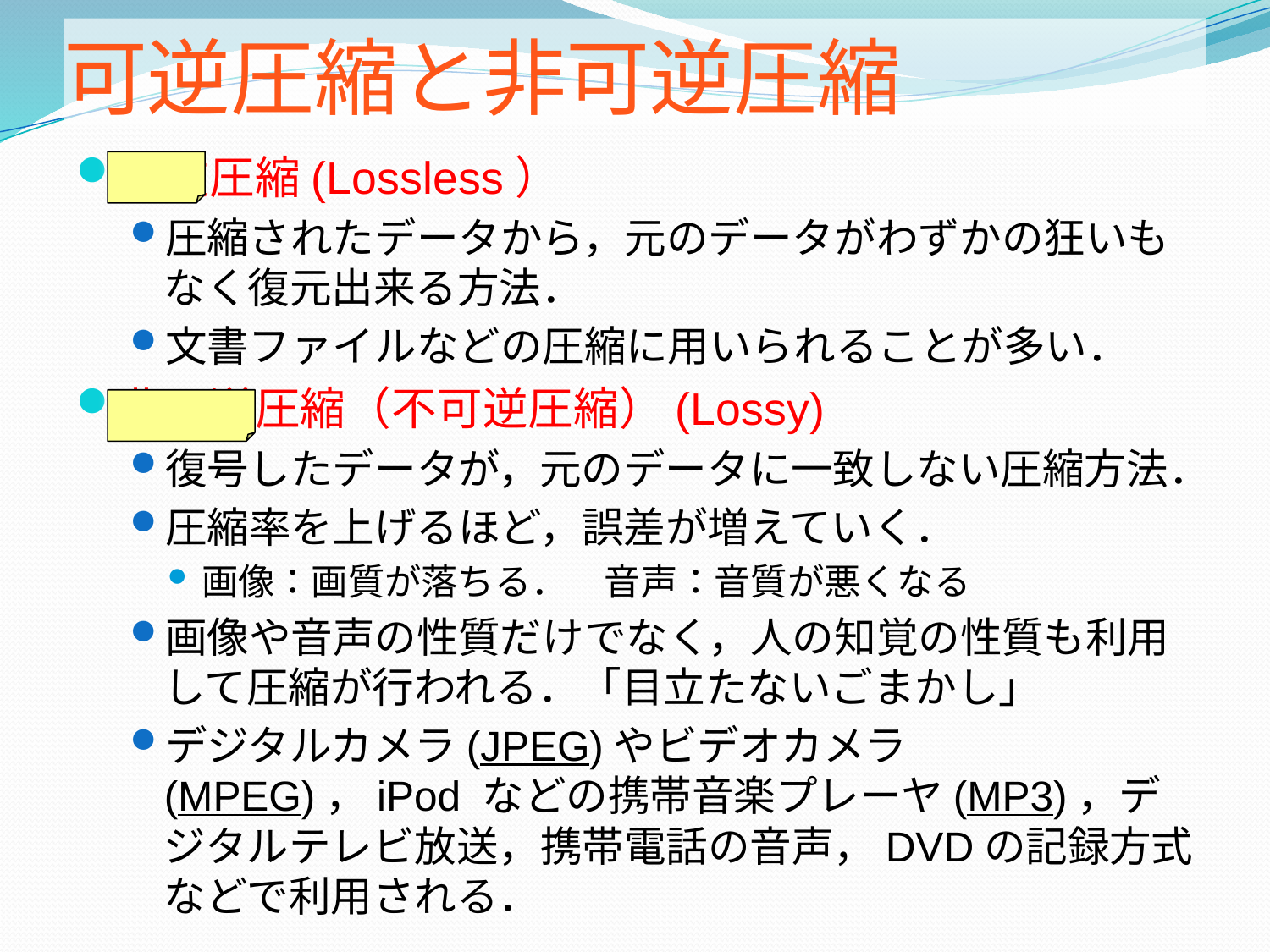

# 可逆圧縮と非可逆圧縮
可逆圧縮(Lossless）
圧縮されたデータから，元のデータがわずかの狂いもなく復元出来る方法．
文書ファイルなどの圧縮に用いられることが多い．
非可逆圧縮（不可逆圧縮）(Lossy)
復号したデータが，元のデータに一致しない圧縮方法．
圧縮率を上げるほど，誤差が増えていく．
画像：画質が落ちる．　音声：音質が悪くなる
画像や音声の性質だけでなく，人の知覚の性質も利用して圧縮が行われる．「目立たないごまかし」
デジタルカメラ(JPEG)やビデオカメラ(MPEG)，iPod などの携帯音楽プレーヤ(MP3)，デジタルテレビ放送，携帯電話の音声，DVDの記録方式などで利用される．